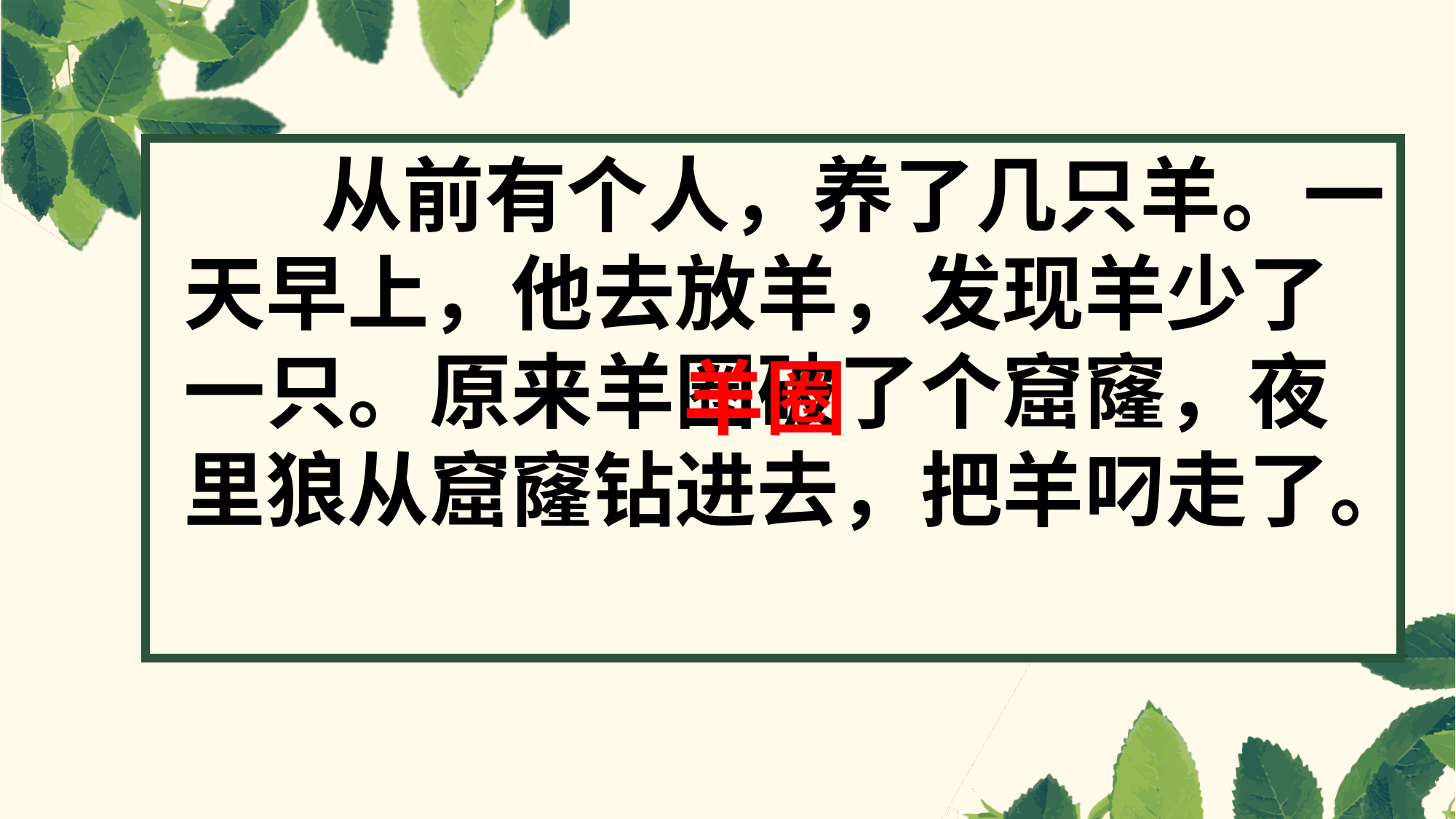

从前有个人，养了几只羊。一天早上，他去放羊，发现羊少了一只。原来羊圈破了个窟窿，夜里狼从窟窿钻进去，把羊叼走了。
羊圈